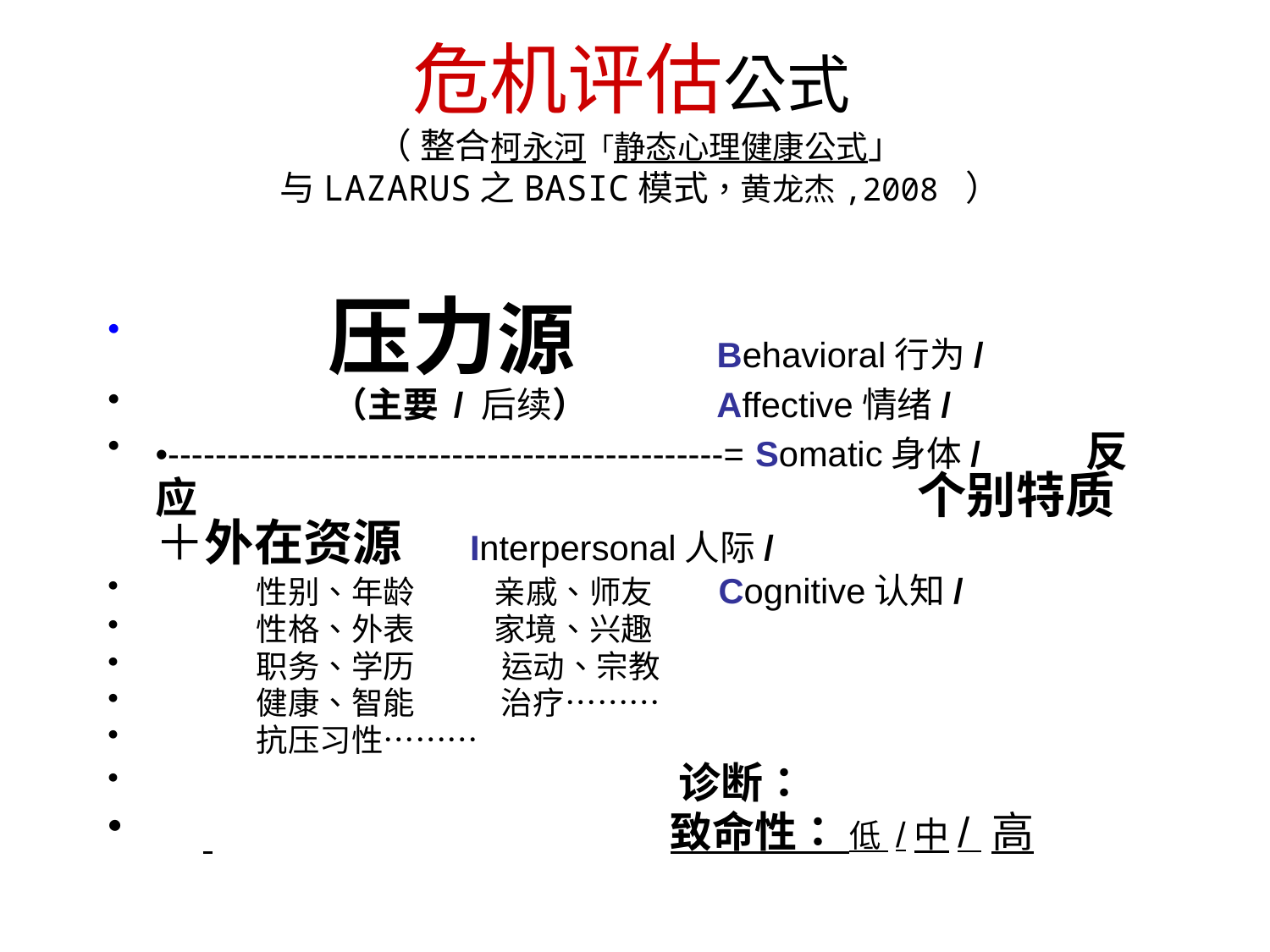

# 危机评估公式 （ 整合柯永河「静态心理健康公式」 与LAZARUS之BASIC模式，黄龙杰,2008 ）
                     压力源       Behavioral行为/
                     （主要 / 后续）               Affective情绪/
•-----------------------------------------------= Somatic身体/          反应                                                                                      	个别特质＋外在资源     Interpersonal人际/
             性别、年龄           亲戚、师友        Cognitive认知/
             性格、外表           家境、兴趣
             职务、学历            运动、宗教
             健康、智能            治疗………
             抗压习性………
                                                         诊断：
                                                     致命性： 低 /中/ 高